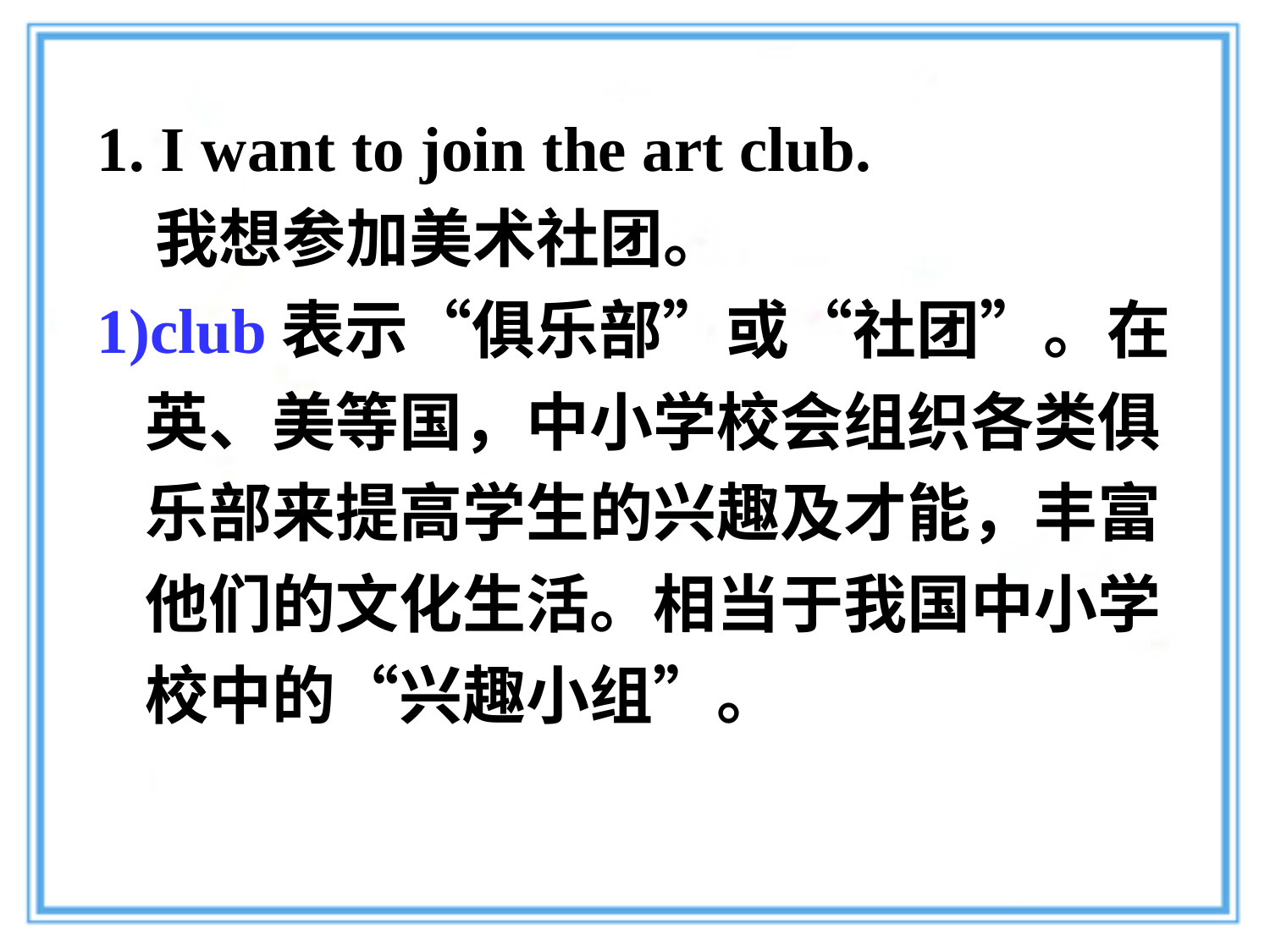

I want to join the art club.
   我想参加美术社团。
club表示“俱乐部”或“社团”。在英、美等国，中小学校会组织各类俱乐部来提高学生的兴趣及才能，丰富他们的文化生活。相当于我国中小学校中的“兴趣小组”。